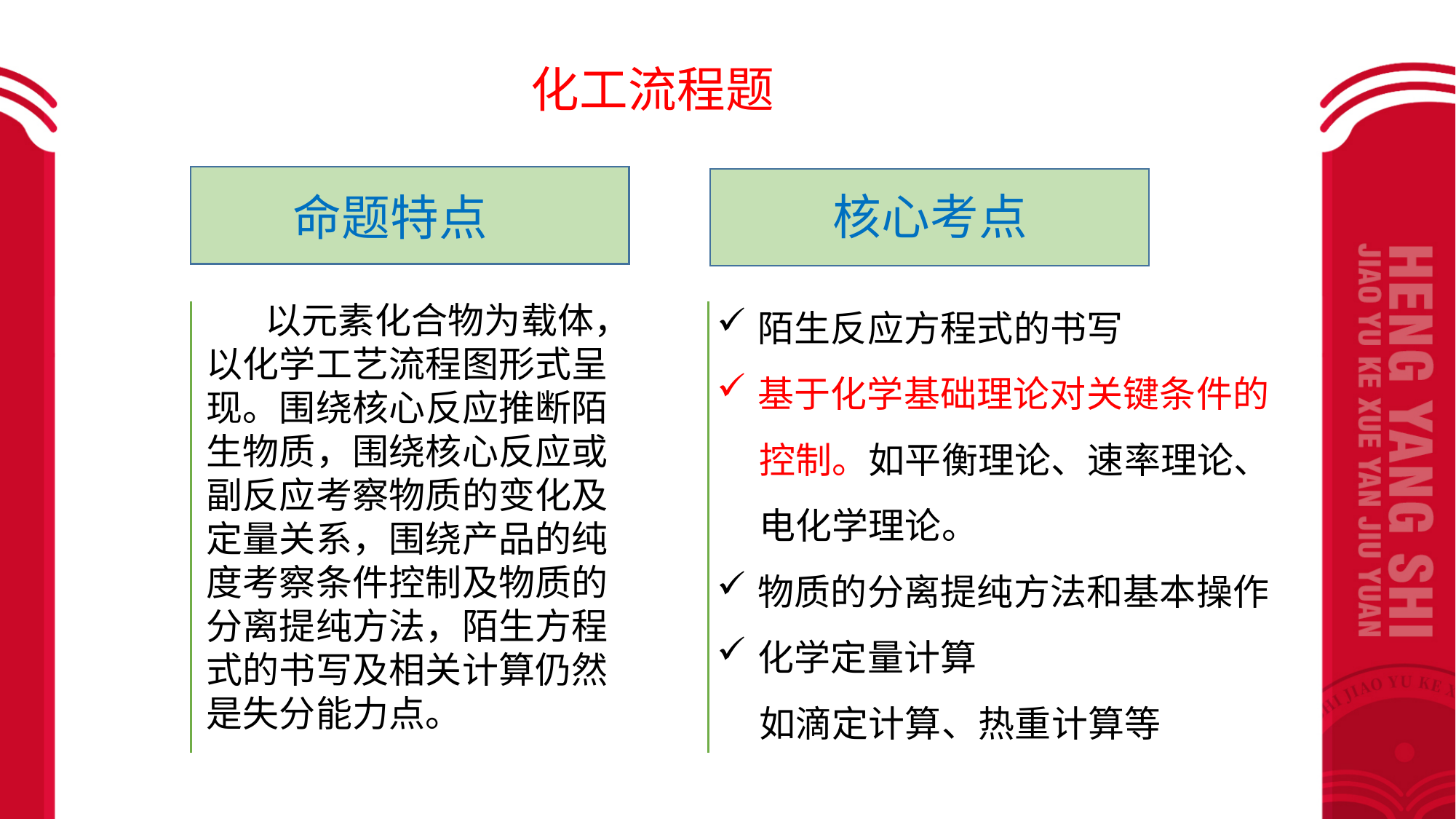

化工流程题

核心考点
命题特点
陌生反应方程式的书写
基于化学基础理论对关键条件的
    控制。如平衡理论、速率理论、
    电化学理论。
物质的分离提纯方法和基本操作
化学定量计算
    如滴定计算、热重计算等
      以元素化合物为载体，以化学工艺流程图形式呈现。围绕核心反应推断陌生物质，围绕核心反应或副反应考察物质的变化及定量关系，围绕产品的纯度考察条件控制及物质的分离提纯方法，陌生方程式的书写及相关计算仍然是失分能力点。